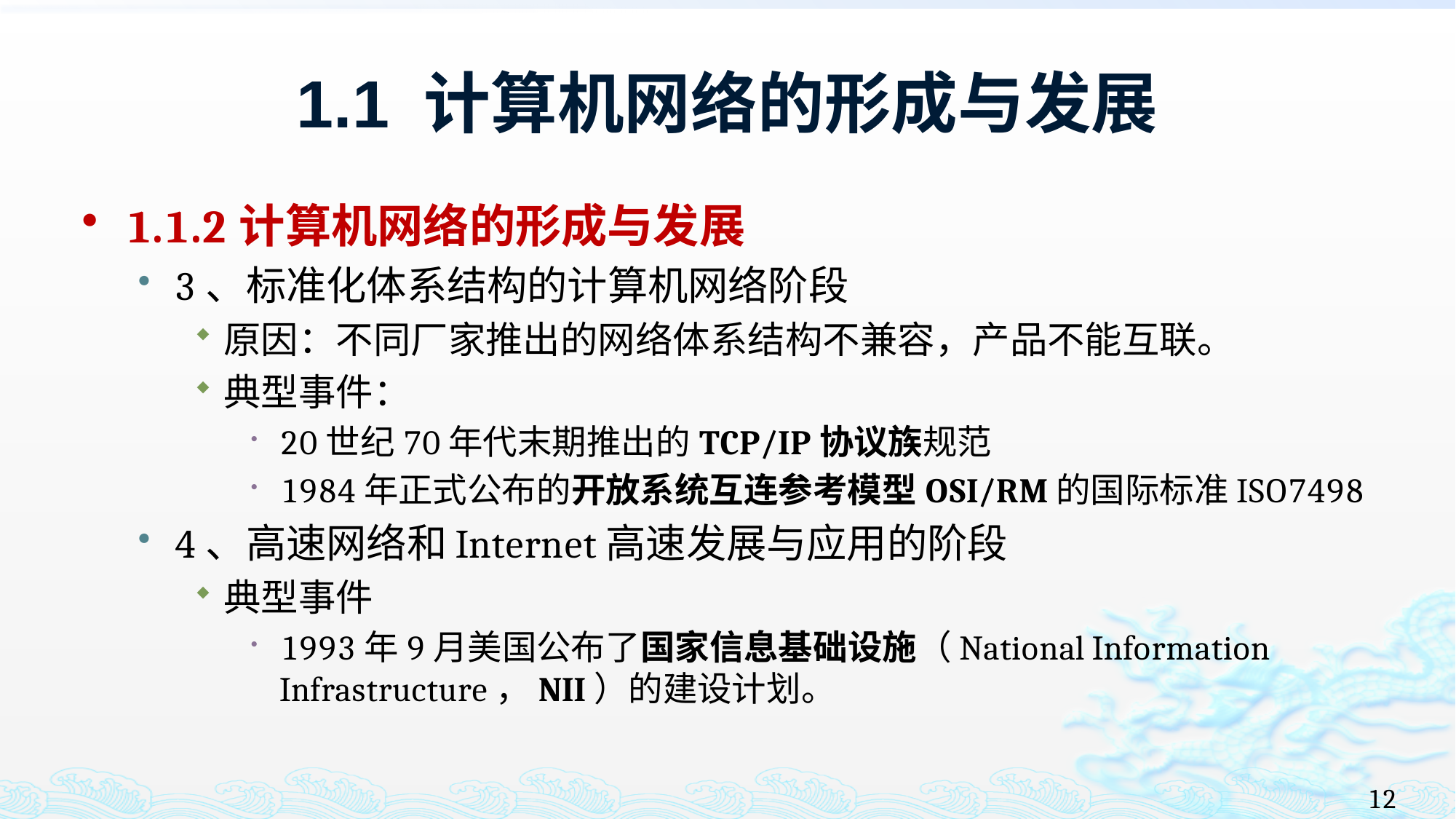

# 1.1 计算机网络的形成与发展
1.1.2计算机网络的形成与发展
3、标准化体系结构的计算机网络阶段
原因：不同厂家推出的网络体系结构不兼容，产品不能互联。
典型事件：
20世纪70年代末期推出的TCP/IP协议族规范
1984年正式公布的开放系统互连参考模型OSI/RM的国际标准ISO7498
4、高速网络和Internet高速发展与应用的阶段
典型事件
1993年9月美国公布了国家信息基础设施（National Information Infrastructure，NII）的建设计划。

12